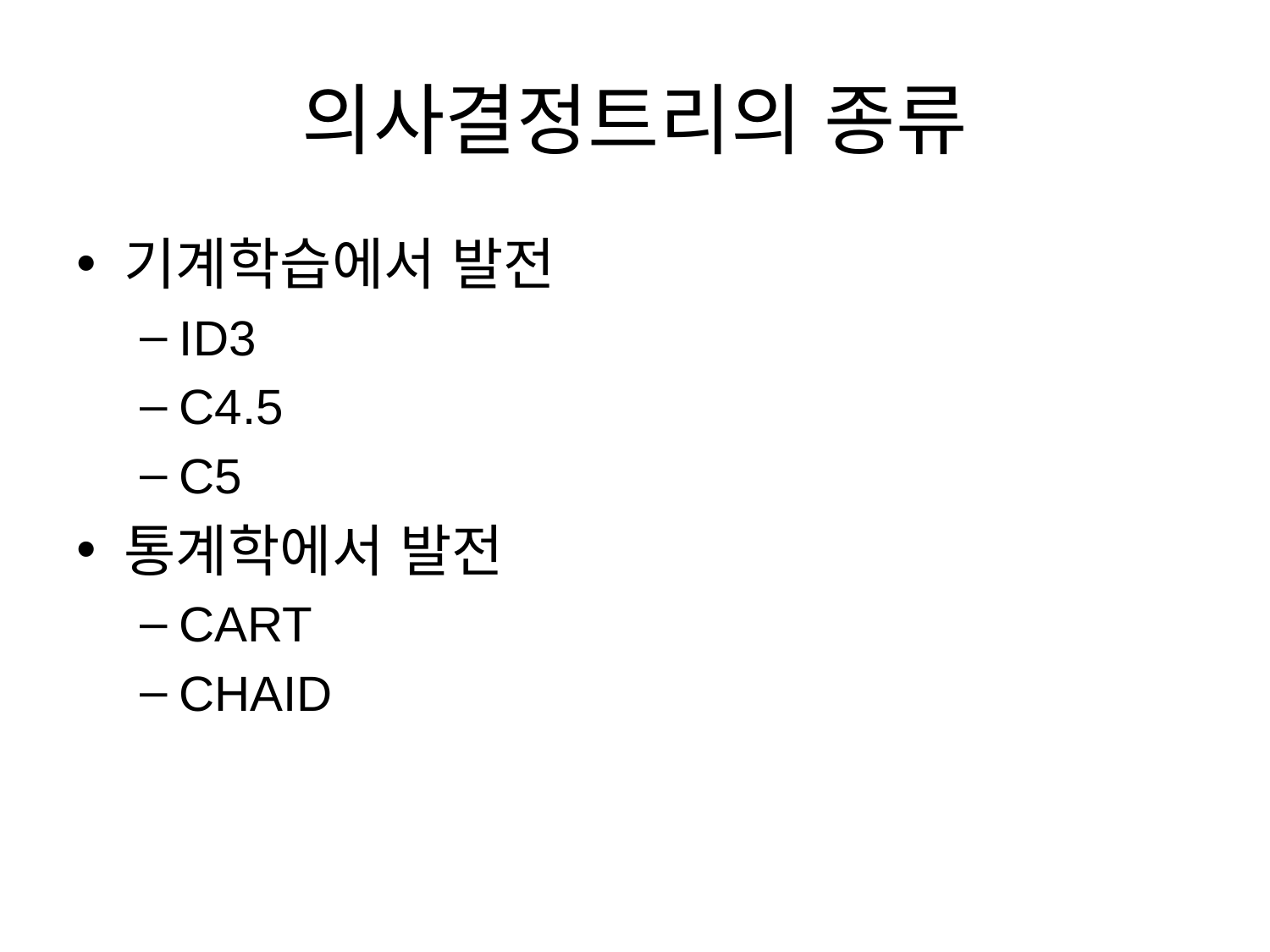

# 의사결정트리의 종류
기계학습에서 발전
ID3
C4.5
C5
통계학에서 발전
CART
CHAID